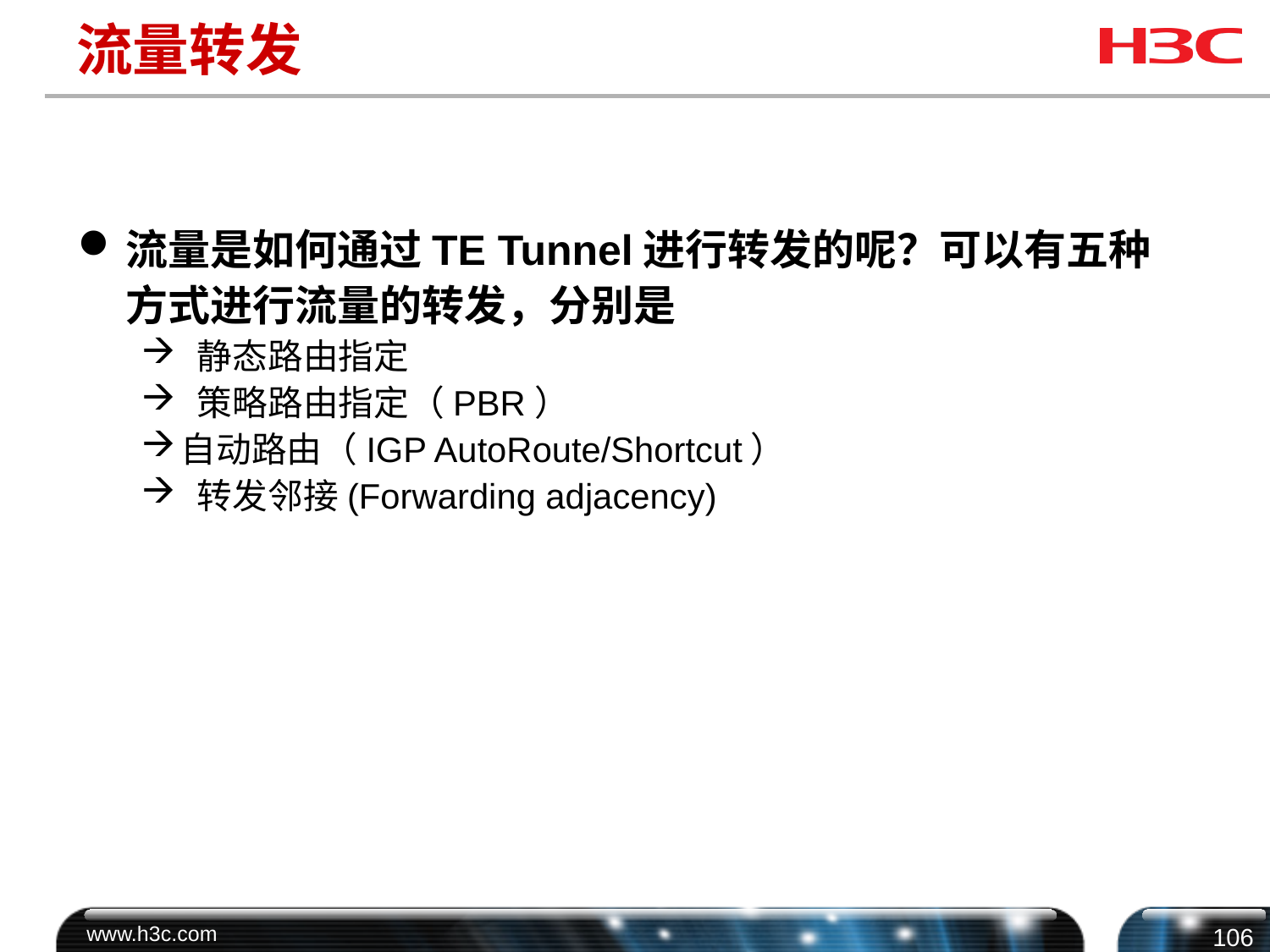

# 流量转发
流量是如何通过TE Tunnel进行转发的呢？可以有五种方式进行流量的转发，分别是
 静态路由指定
 策略路由指定（PBR）
自动路由（IGP AutoRoute/Shortcut）
 转发邻接(Forwarding adjacency)